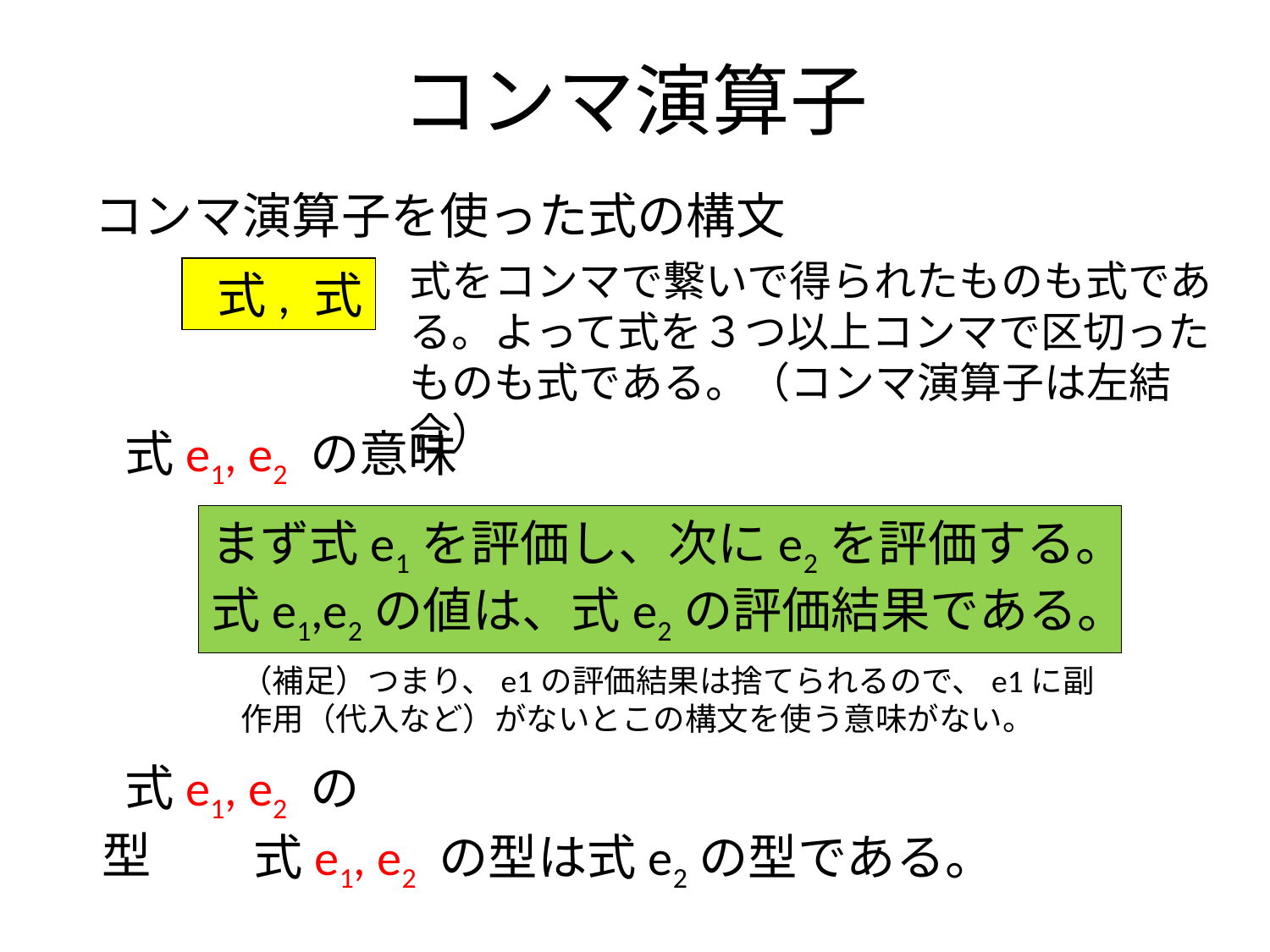

# コンマ演算子
コンマ演算子を使った式の構文
式をコンマで繋いで得られたものも式である。よって式を３つ以上コンマで区切ったものも式である。（コンマ演算子は左結合）
 式, 式
 式e1, e2 の意味
まず式e1を評価し、次にe2を評価する。式e1,e2の値は、式e2の評価結果である。
（補足）つまり、e1の評価結果は捨てられるので、e1に副作用（代入など）がないとこの構文を使う意味がない。
 式e1, e2 の型
 式e1, e2 の型は式e2の型である。